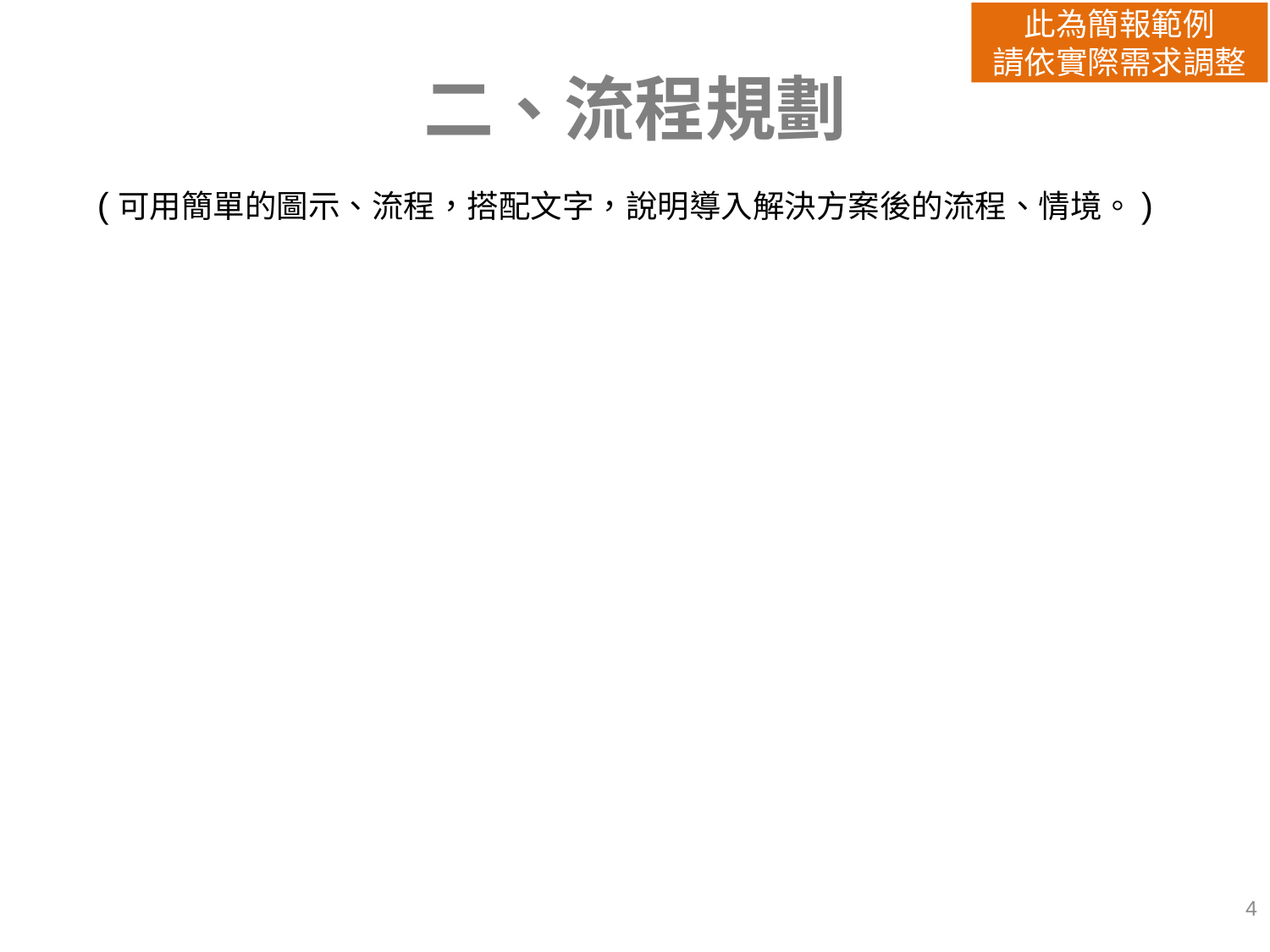

此為簡報範例
請依實際需求調整
# 二、流程規劃
(可用簡單的圖示、流程，搭配文字，說明導入解決方案後的流程、情境。)
4